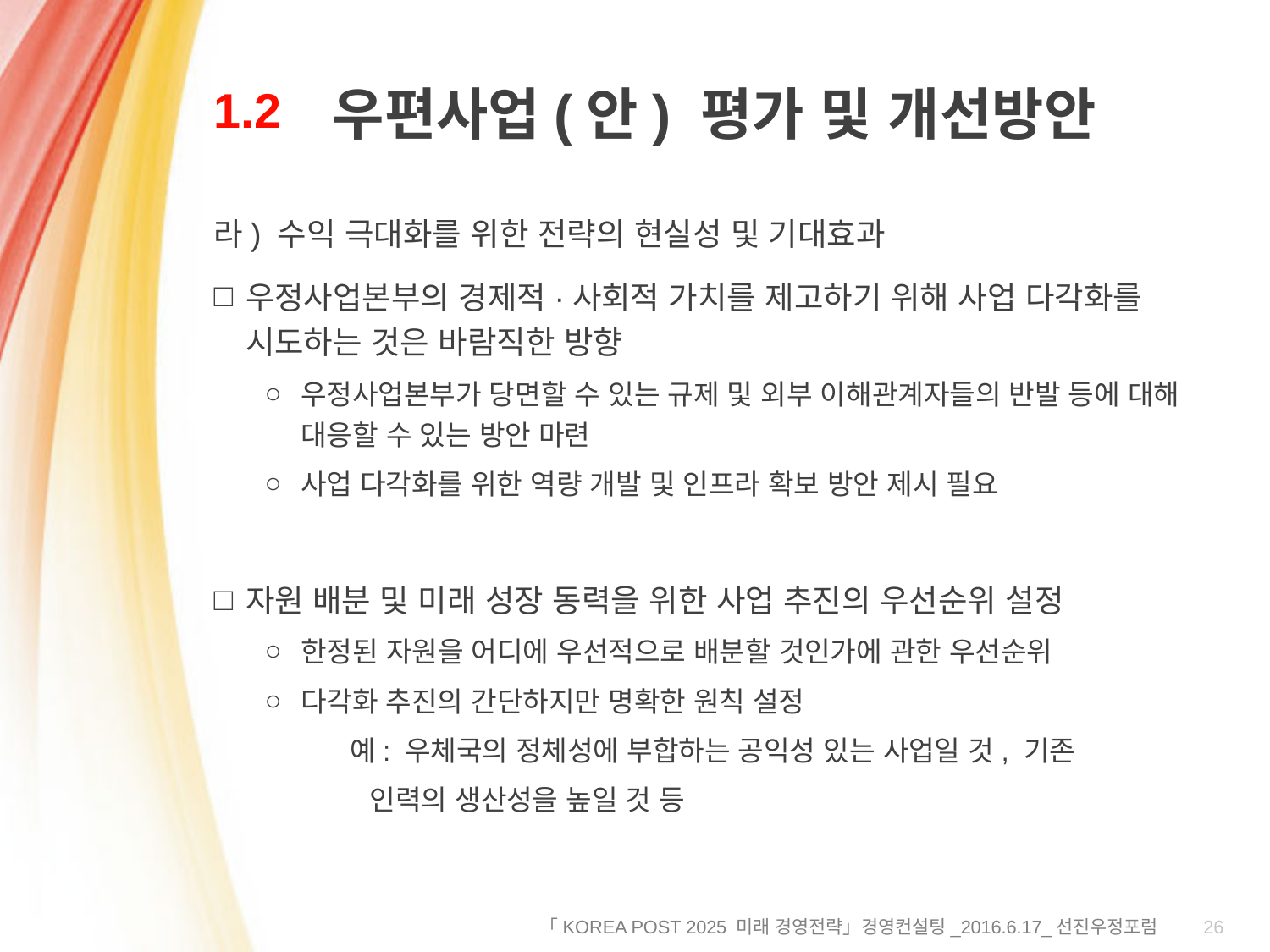

# 1.2
우편사업(안) 평가 및 개선방안
라) 수익 극대화를 위한 전략의 현실성 및 기대효과
우정사업본부의 경제적·사회적 가치를 제고하기 위해 사업 다각화를 시도하는 것은 바람직한 방향
우정사업본부가 당면할 수 있는 규제 및 외부 이해관계자들의 반발 등에 대해 대응할 수 있는 방안 마련
사업 다각화를 위한 역량 개발 및 인프라 확보 방안 제시 필요

자원 배분 및 미래 성장 동력을 위한 사업 추진의 우선순위 설정
한정된 자원을 어디에 우선적으로 배분할 것인가에 관한 우선순위
다각화 추진의 간단하지만 명확한 원칙 설정
예: 우체국의 정체성에 부합하는 공익성 있는 사업일 것, 기존
      인력의 생산성을 높일 것 등
26